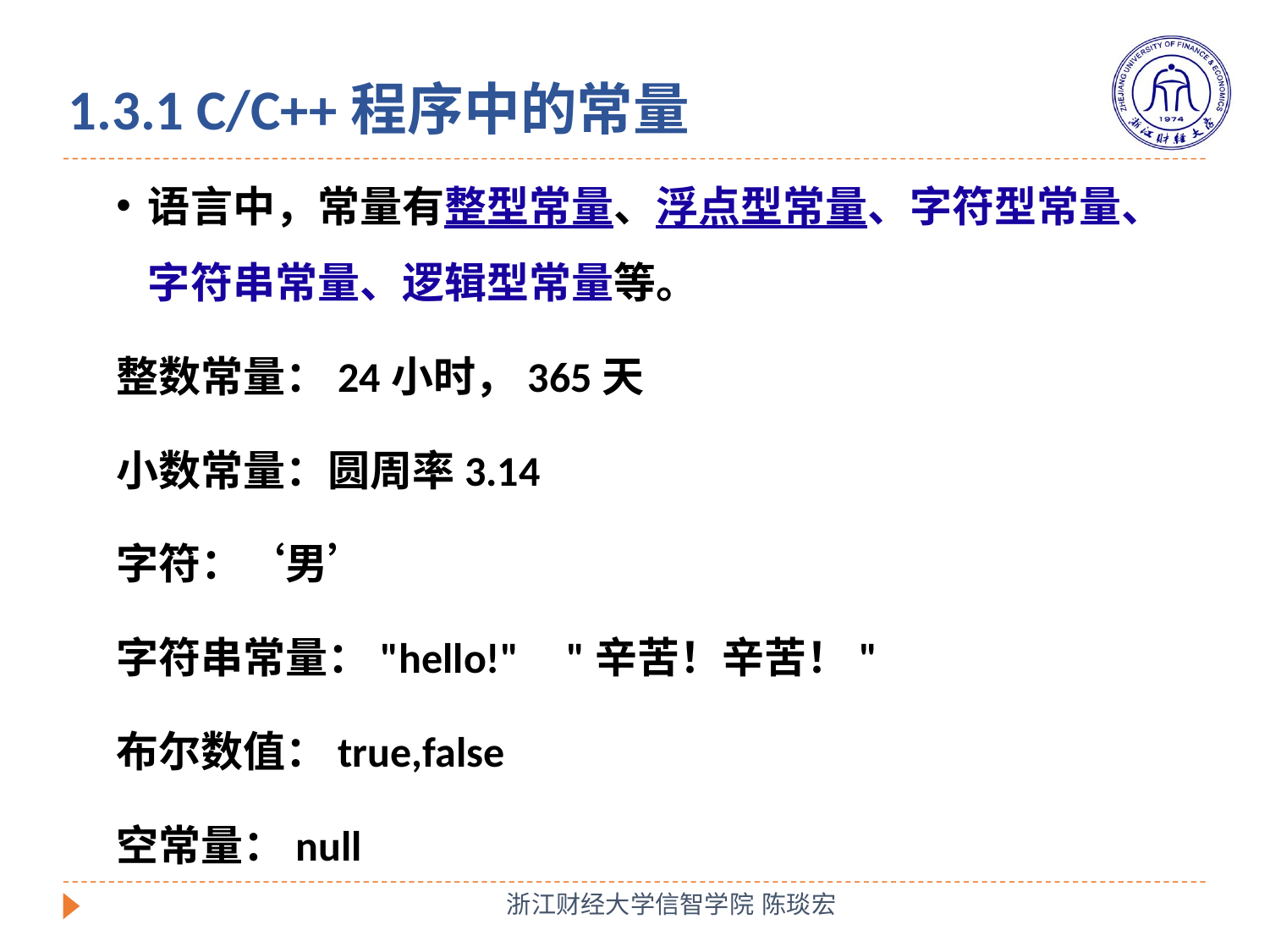

# 1.3.1 C/C++程序中的常量
语言中，常量有整型常量、浮点型常量、字符型常量、字符串常量、逻辑型常量等。
整数常量：24小时，365天
小数常量：圆周率3.14
字符：‘男’
字符串常量："hello!"     "辛苦！辛苦！"
布尔数值：true,false
空常量：null

浙江财经大学信智学院 陈琰宏
29